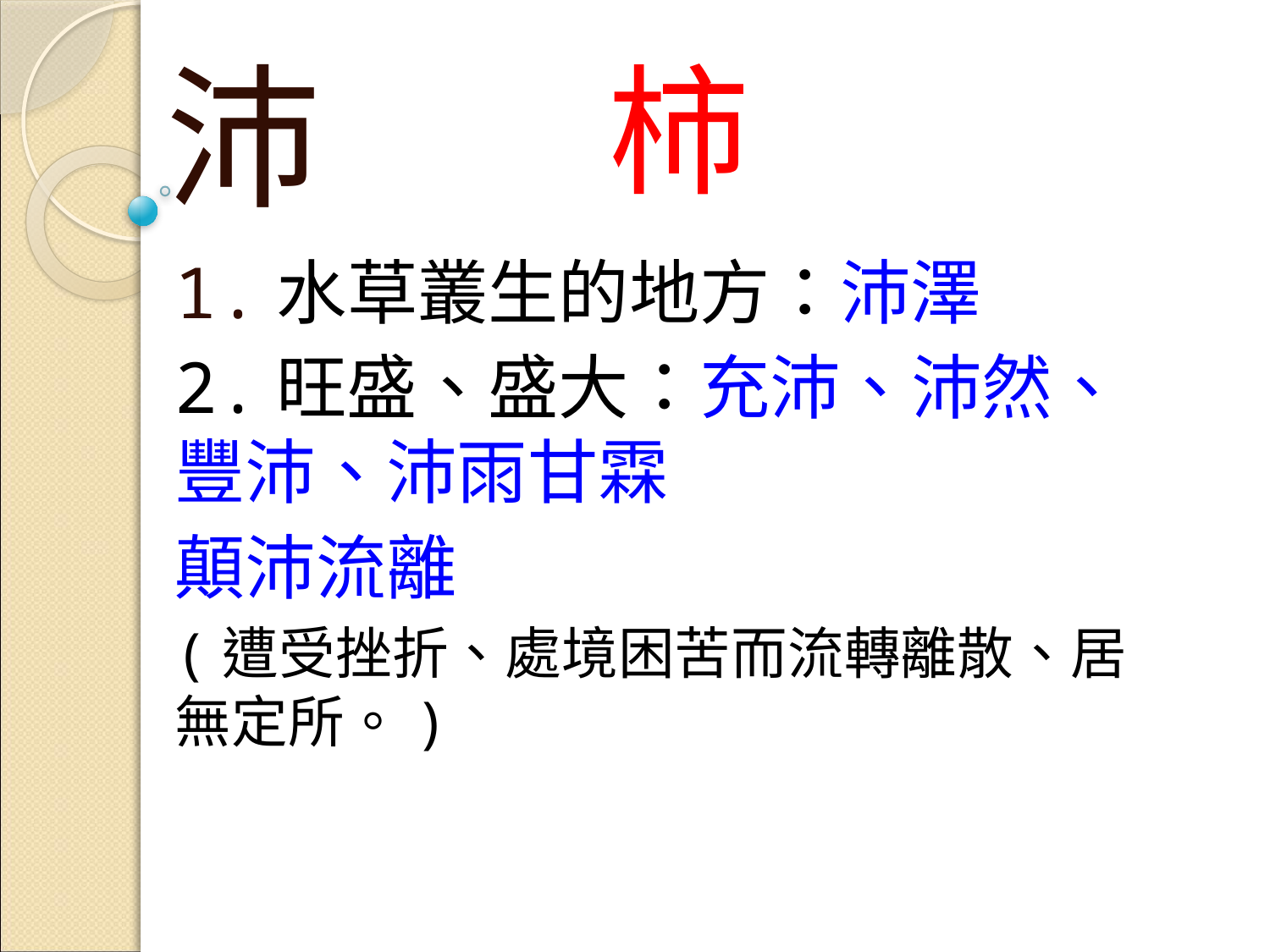

沛
# 柿
1.水草叢生的地方：沛澤
2.旺盛、盛大：充沛、沛然、豐沛、沛雨甘霖
顛沛流離
(遭受挫折、處境困苦而流轉離散、居無定所。)